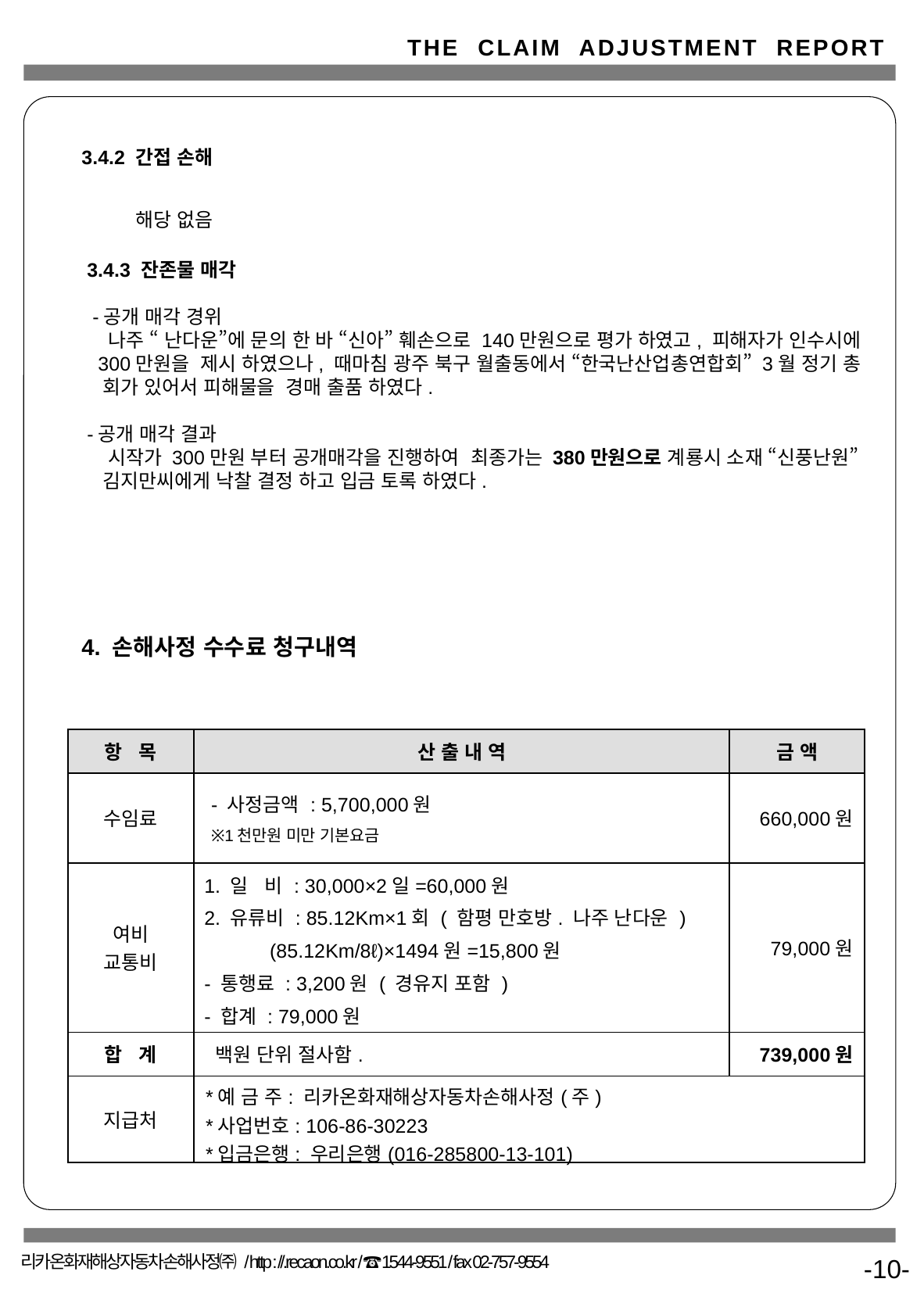

3.4.2 간접 손해

         해당 없음

 3.4.3 잔존물 매각

  -공개 매각 경위
    나주 “ 난다운”에 문의 한 바 “신아” 훼손으로 140만원으로 평가 하였고, 피해자가 인수시에
   300만원을  제시 하였으나, 때마침 광주 북구 월출동에서 “한국난산업총연합회” 3월 정기 총
   회가 있어서 피해물을  경매 출품 하였다.

 -공개 매각 결과
    시작가 300만원 부터 공개매각을 진행하여  최종가는 380만원으로 계룡시 소재 “신풍난원”
   김지만씨에게 낙찰 결정 하고 입금 토록 하였다.

4. 손해사정 수수료 청구내역

| 항 목 | 산 출 내 역 | 금 액 |
| --- | --- | --- |
| 수임료 | - 사정금액 : 5,700,000원 ※1천만원 미만 기본요금 | 660,000원 |
| 여비 교통비 | 1. 일 비 : 30,000×2일=60,000원 2. 유류비 : 85.12Km×1회 ( 함평 만호방. 나주 난다운 ) (85.12Km/8ℓ)×1494원=15,800원 - 통행료 : 3,200원 ( 경유지 포함 ) - 합계 : 79,000원 | 79,000원 |
| 합 계 | 백원 단위 절사함. | 739,000원 |
| 지급처 | \*예 금 주: 리카온화재해상자동차손해사정(주) \*사업번호: 106-86-30223 \*입금은행: 우리은행(016-285800-13-101) |  |
-10-